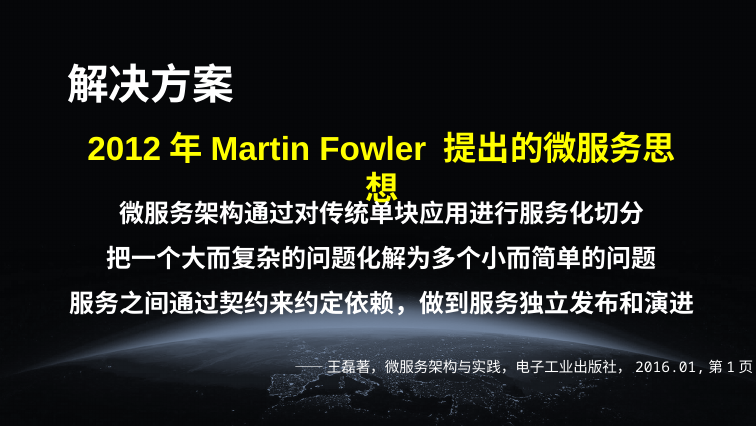

解决方案
2012年Martin Fowler 提出的微服务思想
微服务架构通过对传统单块应用进行服务化切分
把一个大而复杂的问题化解为多个小而简单的问题
服务之间通过契约来约定依赖，做到服务独立发布和演进
——王磊著，微服务架构与实践，电子工业出版社，2016.01,第1页